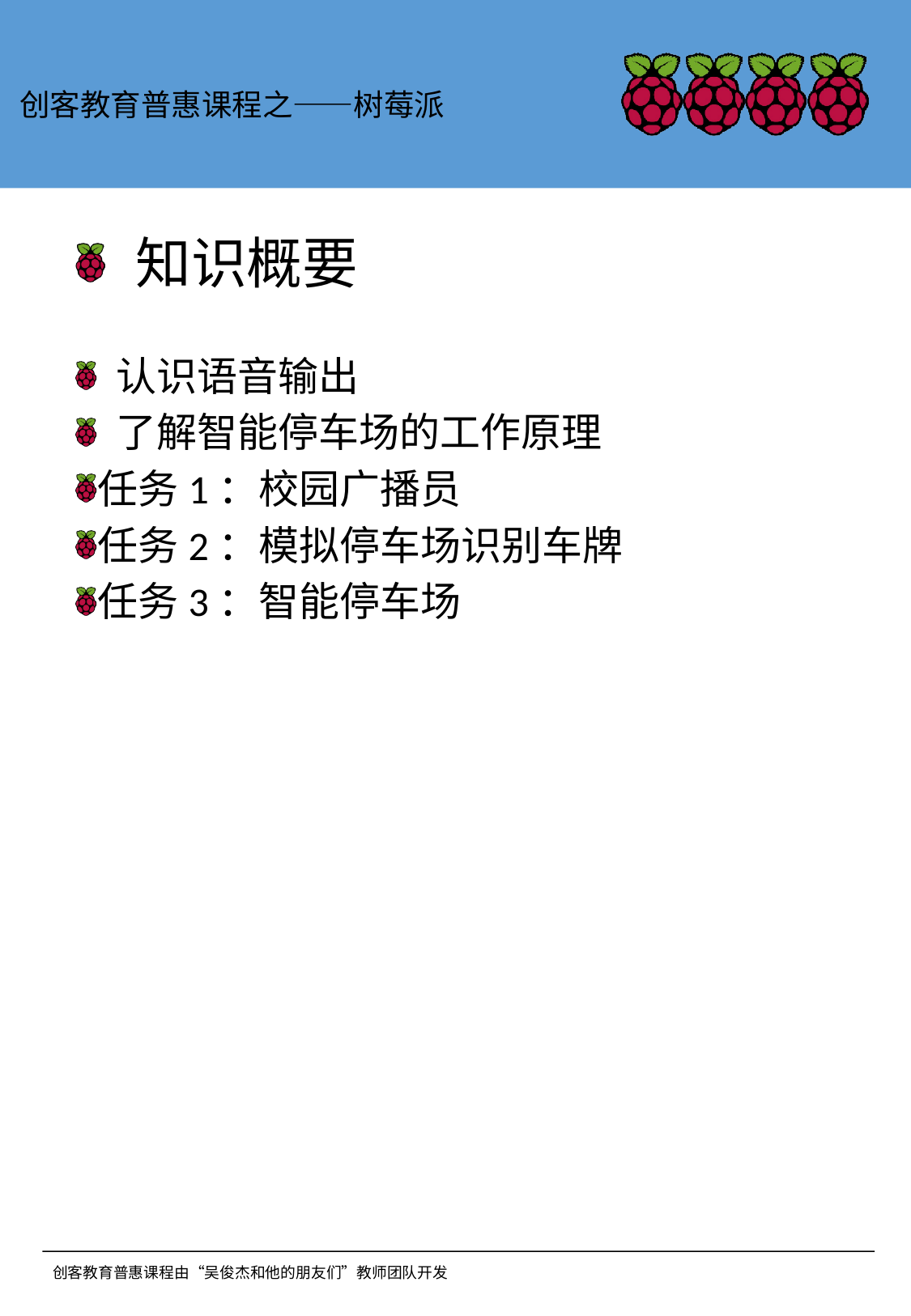

创客教育普惠课程之——树莓派
# 知识概要
 认识语音输出
 了解智能停车场的工作原理
任务1：校园广播员
任务2：模拟停车场识别车牌
任务3：智能停车场

创客教育普惠课程由“吴俊杰和他的朋友们”教师团队开发